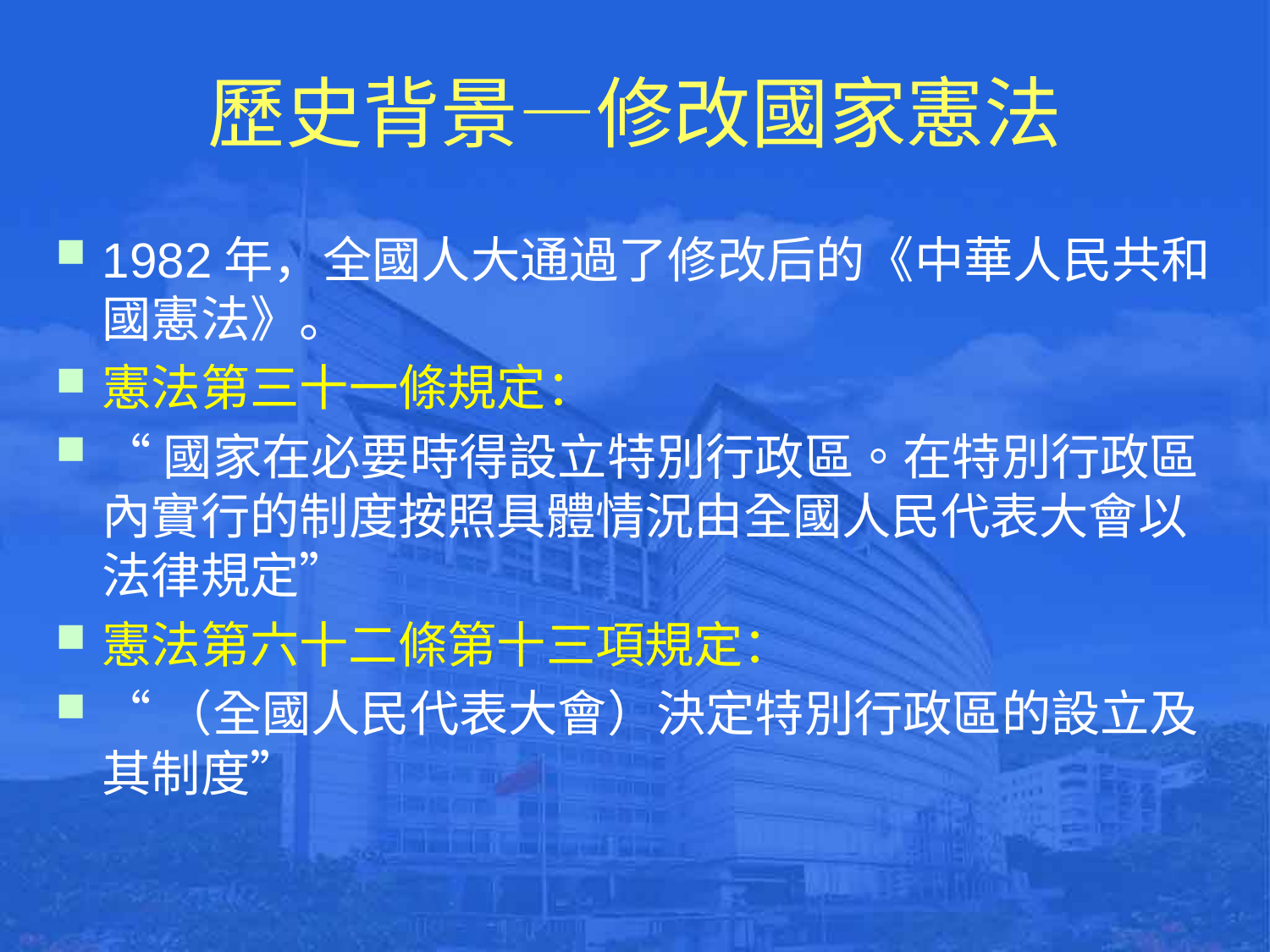

# 歷史背景—修改國家憲法
1982年，全國人大通過了修改后的《中華人民共和國憲法》。
憲法第三十一條規定：
“國家在必要時得設立特別行政區。在特別行政區內實行的制度按照具體情況由全國人民代表大會以法律規定”
憲法第六十二條第十三項規定：
“（全國人民代表大會）決定特別行政區的設立及其制度”